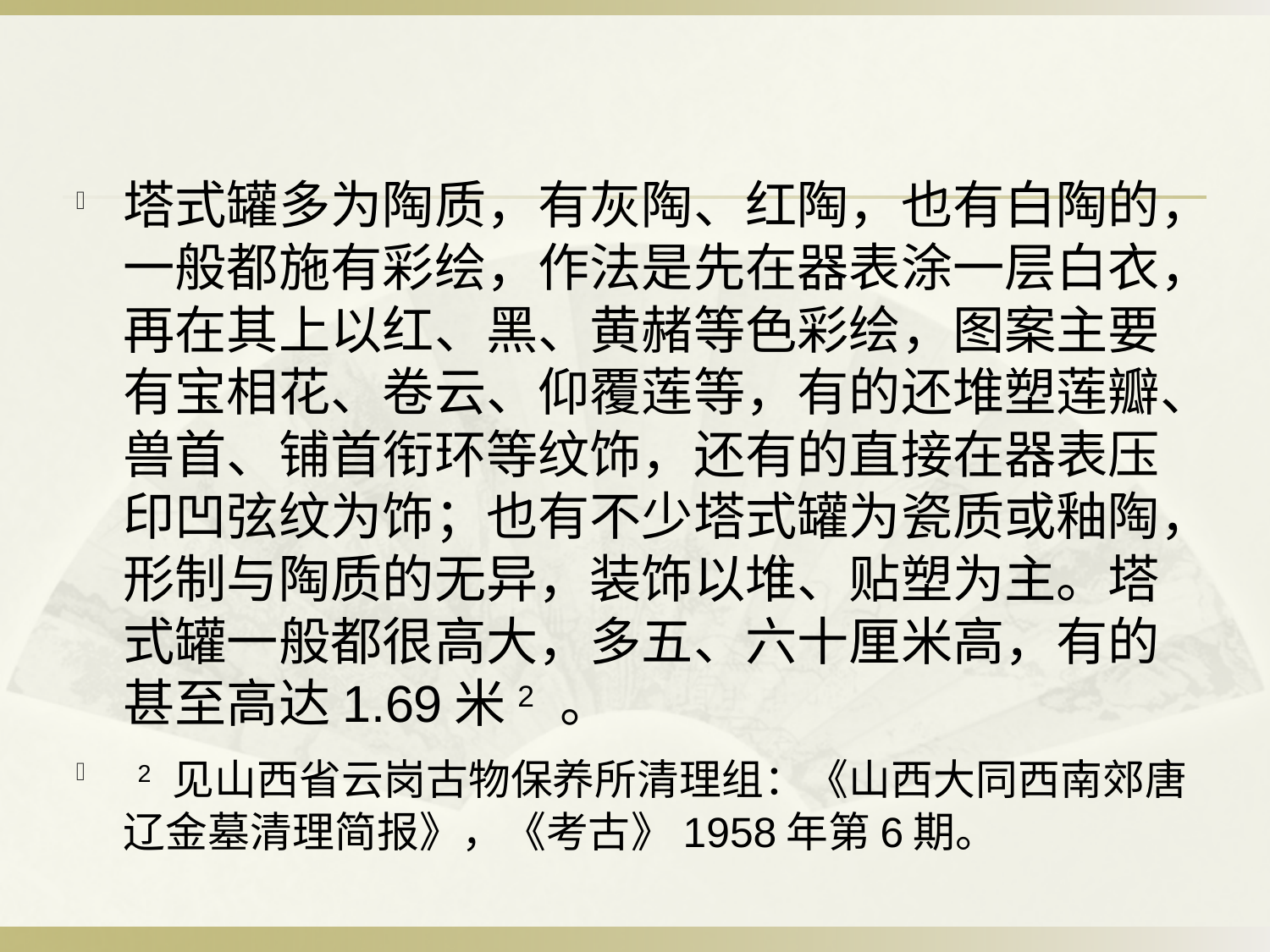

#
塔式罐多为陶质，有灰陶、红陶，也有白陶的，一般都施有彩绘，作法是先在器表涂一层白衣，再在其上以红、黑、黄赭等色彩绘，图案主要有宝相花、卷云、仰覆莲等，有的还堆塑莲瓣、兽首、铺首衔环等纹饰，还有的直接在器表压印凹弦纹为饰；也有不少塔式罐为瓷质或釉陶，形制与陶质的无异，装饰以堆、贴塑为主。塔式罐一般都很高大，多五、六十厘米高，有的甚至高达1.69米2 。
 2 见山西省云岗古物保养所清理组：《山西大同西南郊唐辽金墓清理简报》，《考古》1958年第6期。